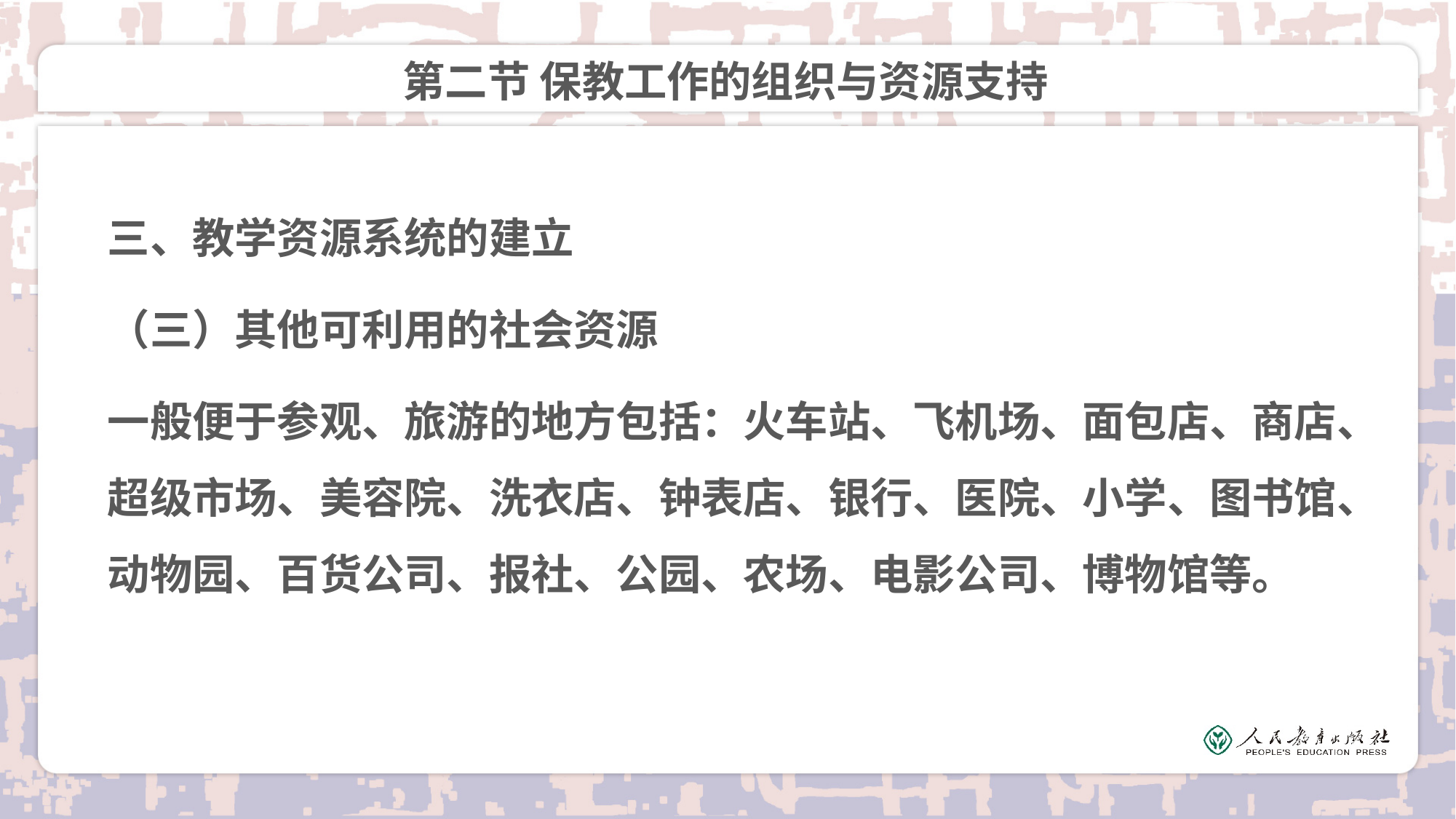

# 第二节 保教工作的组织与资源支持
三、教学资源系统的建立
（三）其他可利用的社会资源
一般便于参观、旅游的地方包括：火车站、飞机场、面包店、商店、超级市场、美容院、洗衣店、钟表店、银行、医院、小学、图书馆、动物园、百货公司、报社、公园、农场、电影公司、博物馆等。